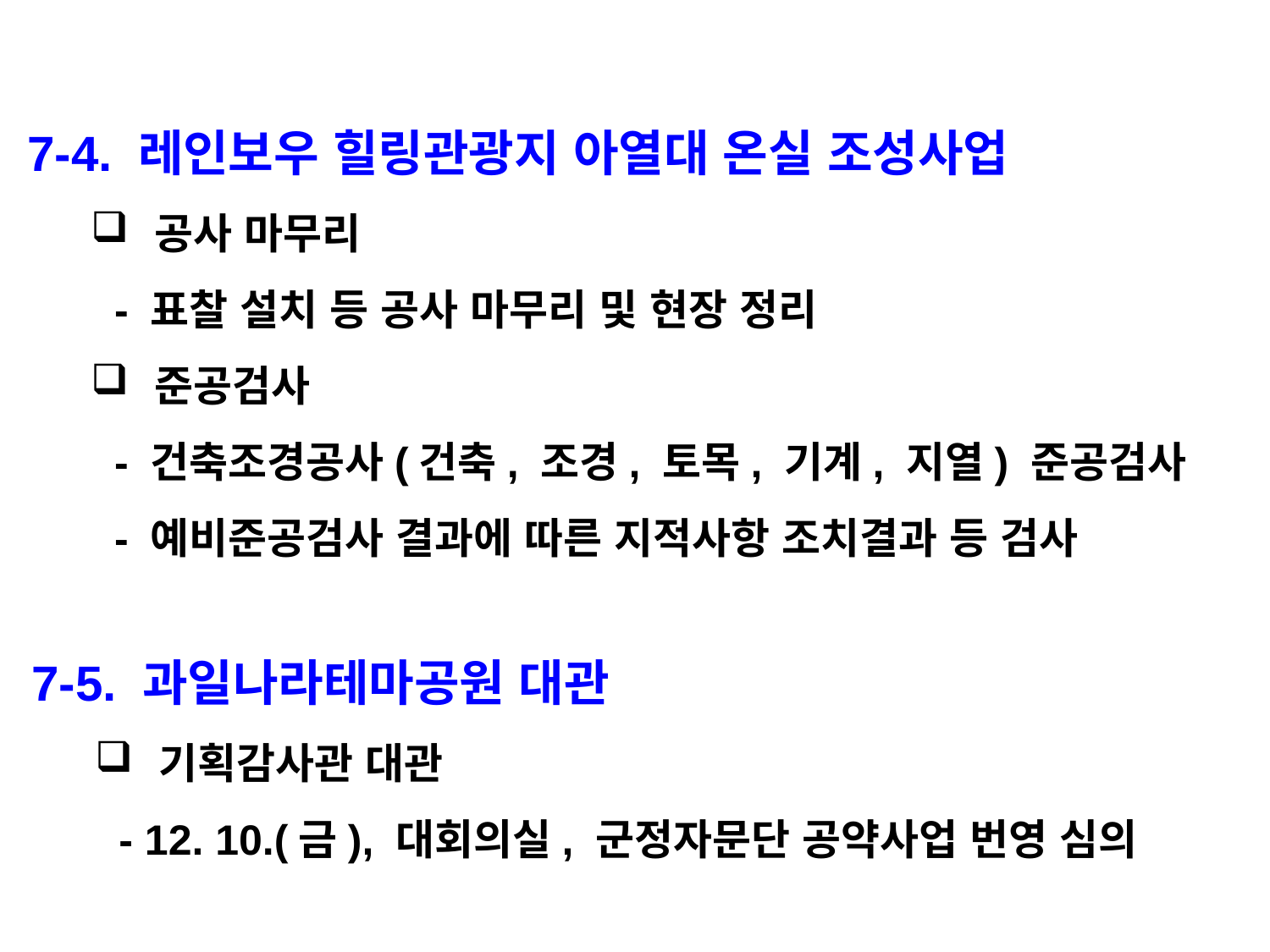

7-4. 레인보우 힐링관광지 아열대 온실 조성사업
공사 마무리
  - 표찰 설치 등 공사 마무리 및 현장 정리
준공검사
  - 건축조경공사(건축, 조경, 토목, 기계, 지열) 준공검사
  - 예비준공검사 결과에 따른 지적사항 조치결과 등 검사

7-5. 과일나라테마공원 대관
기획감사관 대관
  - 12. 10.(금), 대회의실, 군정자문단 공약사업 번영 심의